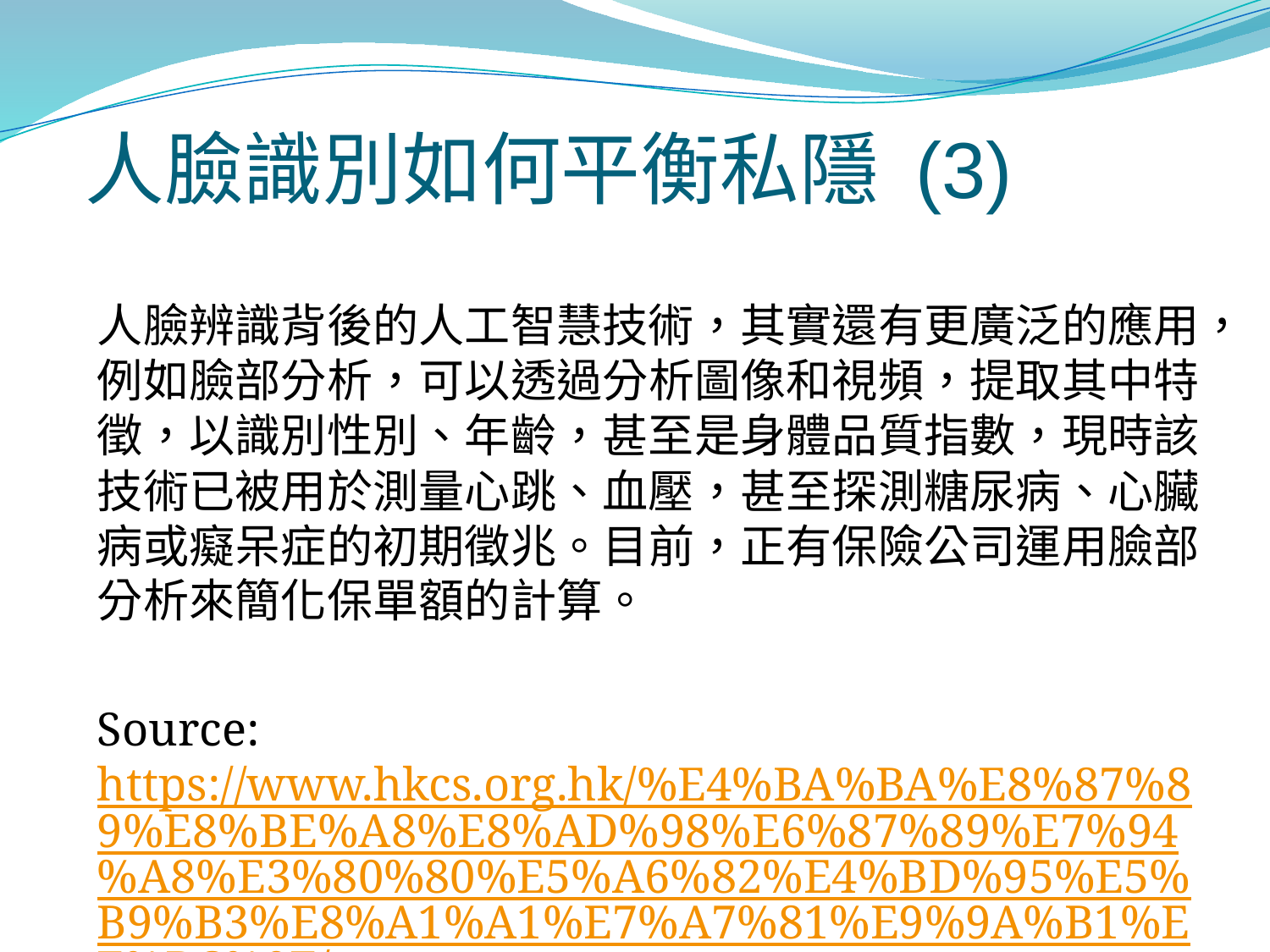

# 人臉識別如何平衡私隱 (3)

人臉辨識背後的人工智慧技術，其實還有更廣泛的應用，例如臉部分析，可以透過分析圖像和視頻，提取其中特徵，以識別性別、年齡，甚至是身體品質指數，現時該技術已被用於測量心跳、血壓，甚至探測糖尿病、心臟病或癡呆症的初期徵兆。目前，正有保險公司運用臉部分析來簡化保單額的計算。

Source: https://www.hkcs.org.hk/%E4%BA%BA%E8%87%89%E8%BE%A8%E8%AD%98%E6%87%89%E7%94%A8%E3%80%80%E5%A6%82%E4%BD%95%E5%B9%B3%E8%A1%A1%E7%A7%81%E9%9A%B1%EF%BC%9F/